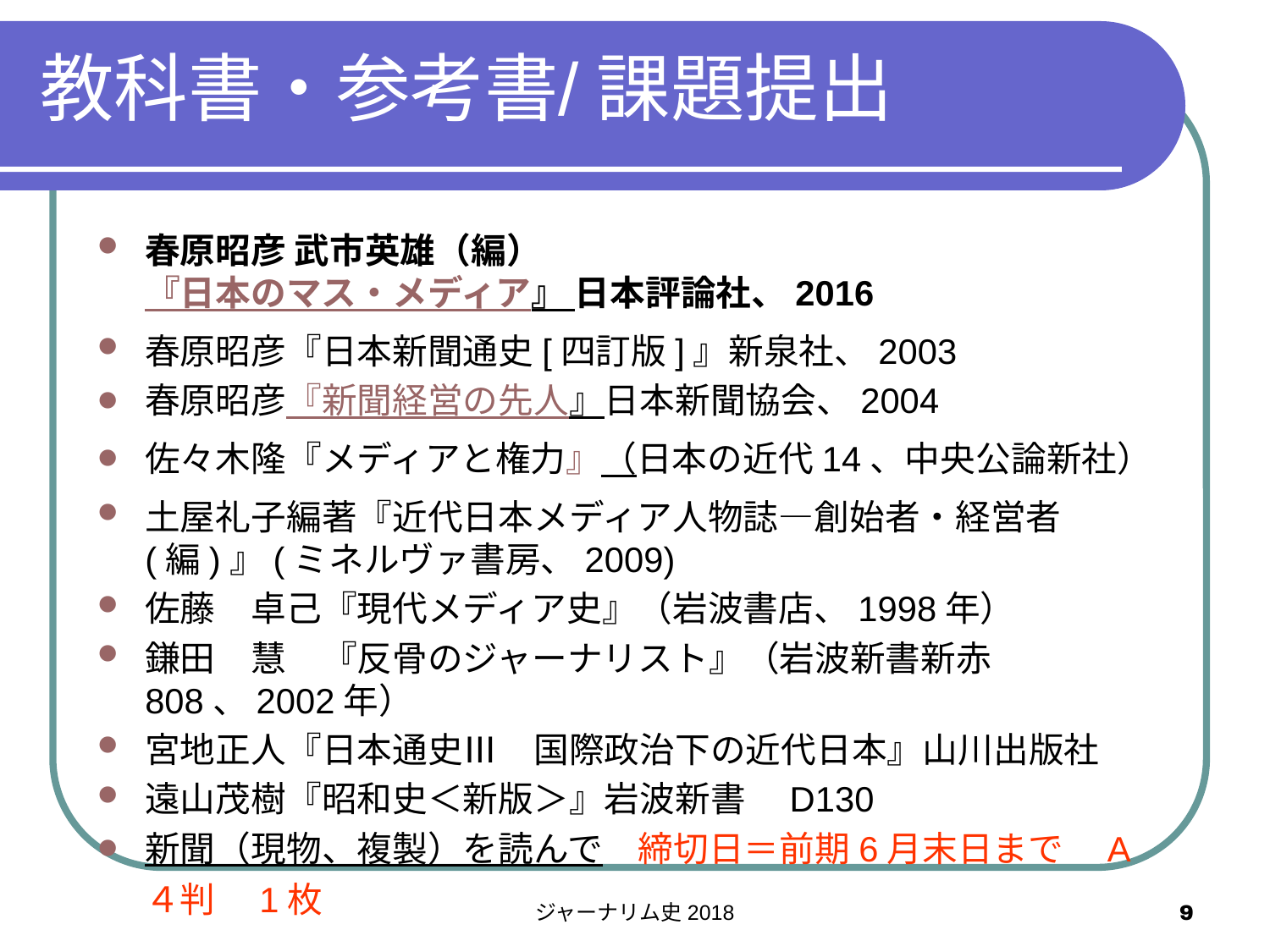

# 教科書・参考書/課題提出
春原昭彦 武市英雄（編）
『日本のマス・メディア』 日本評論社、2016
春原昭彦『日本新聞通史[四訂版]』新泉社、2003
春原昭彦『新聞経営の先人』日本新聞協会、2004
佐々木隆『メディアと権力』（日本の近代14、中央公論新社）
土屋礼子編著『近代日本メディア人物誌―創始者・経営者(編)』(ミネルヴァ書房、2009)
佐藤　卓己『現代メディア史』（岩波書店、1998年）
鎌田　慧　『反骨のジャーナリスト』（岩波新書新赤808、2002年）
宮地正人『日本通史Ⅲ　国際政治下の近代日本』山川出版社
遠山茂樹『昭和史＜新版＞』岩波新書　D130
新聞（現物、複製）を読んで　締切日＝前期6月末日まで　A４判　1枚
ジャーナリム史2018
9